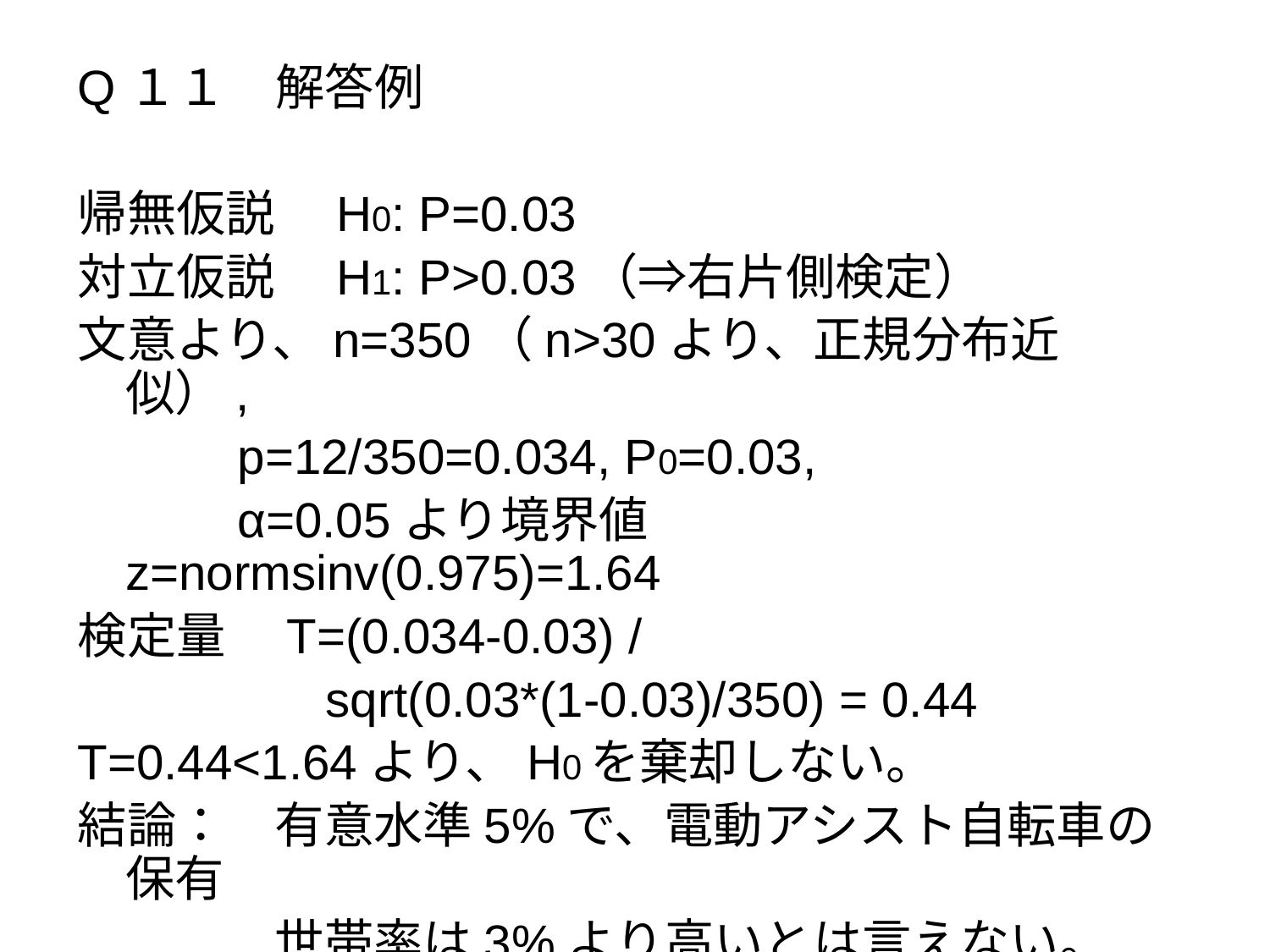

Q１１　解答例

帰無仮説　H0: P=0.03
対立仮説　H1: P>0.03（⇒右片側検定）
文意より、n=350（n>30より、正規分布近似）,
　　　p=12/350=0.034, P0=0.03,
　　　α=0.05より境界値z=normsinv(0.975)=1.64
検定量　T=(0.034-0.03) /
                  sqrt(0.03*(1-0.03)/350) = 0.44
T=0.44<1.64より、H0を棄却しない。
結論：　有意水準5%で、電動アシスト自転車の保有
　　　　世帯率は3%より高いとは言えない。